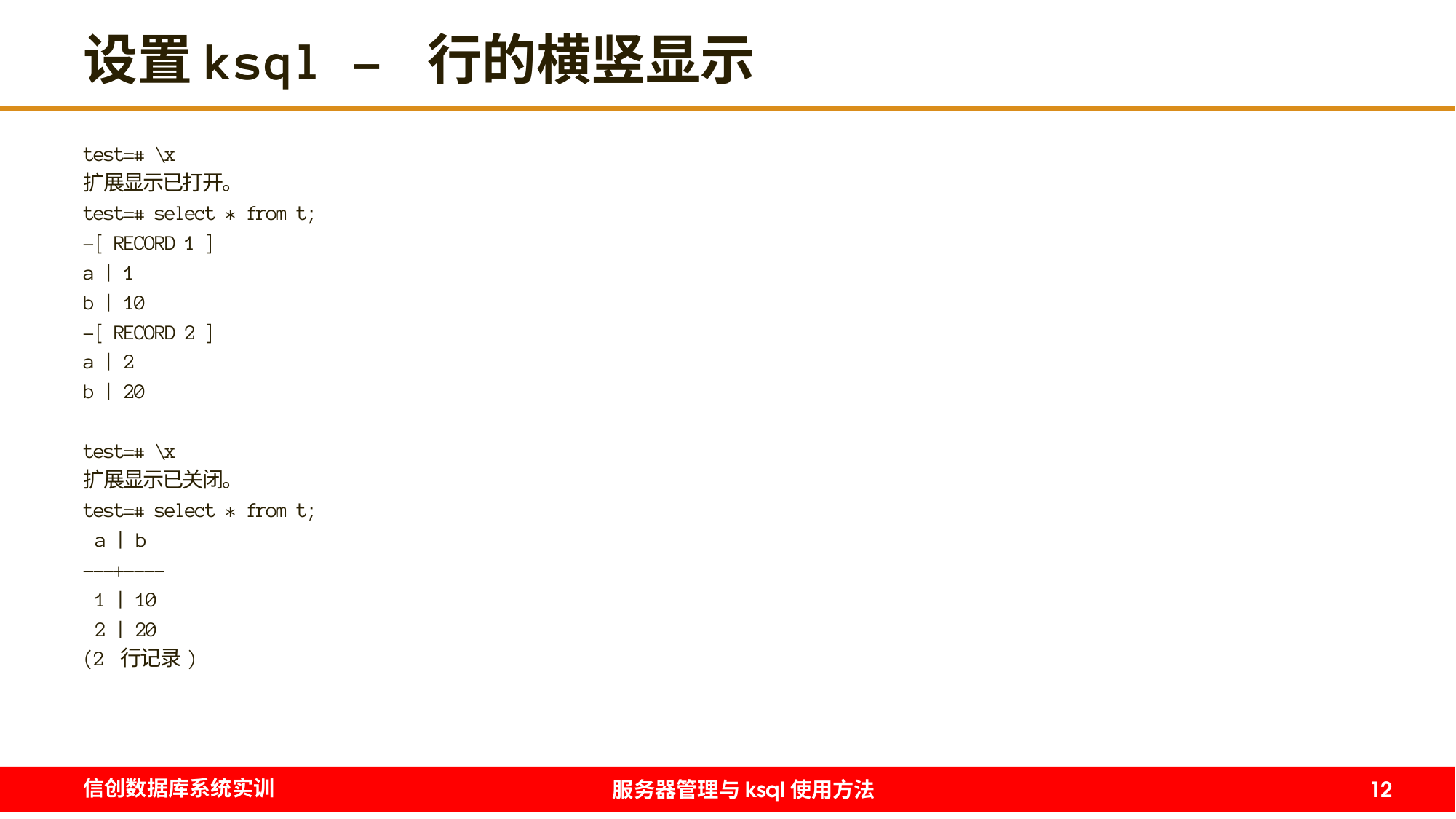

# 设置ksql - 行的横竖显示
test=# \x
扩展显示已打开。
test=# select * from t;
-[ RECORD 1 ]
a | 1
b | 10
-[ RECORD 2 ]
a | 2
b | 20

test=# \x
扩展显示已关闭。
test=# select * from t;
 a | b
---+----
 1 | 10
 2 | 20
(2 行记录)